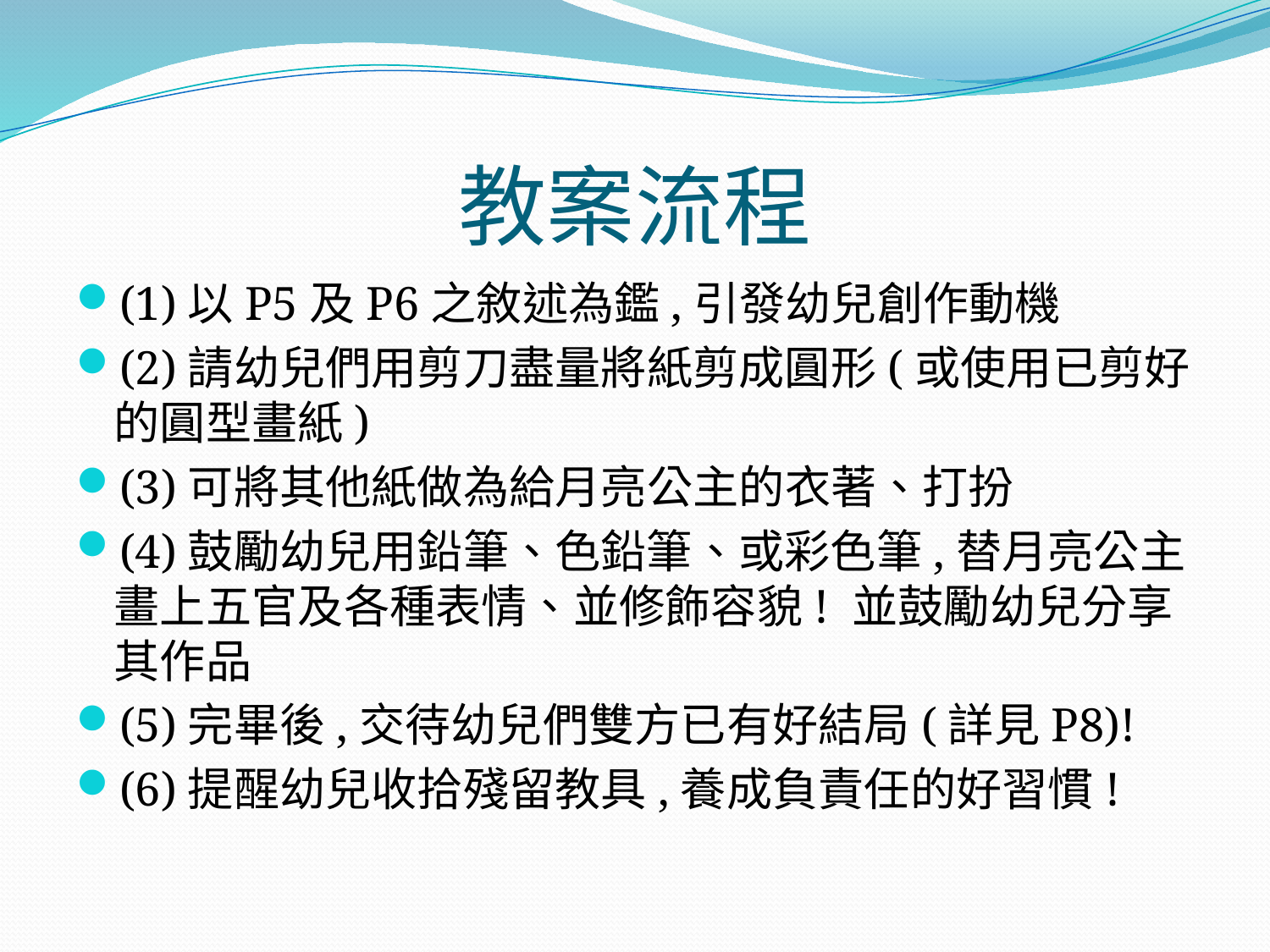

# 教案流程
(1)以P5及P6之敘述為鑑,引發幼兒創作動機
(2)請幼兒們用剪刀盡量將紙剪成圓形(或使用已剪好的圓型畫紙)
(3)可將其他紙做為給月亮公主的衣著、打扮
(4)鼓勵幼兒用鉛筆、色鉛筆、或彩色筆,替月亮公主畫上五官及各種表情、並修飾容貌! 並鼓勵幼兒分享其作品
(5)完畢後,交待幼兒們雙方已有好結局(詳見P8)!
(6)提醒幼兒收拾殘留教具,養成負責任的好習慣!